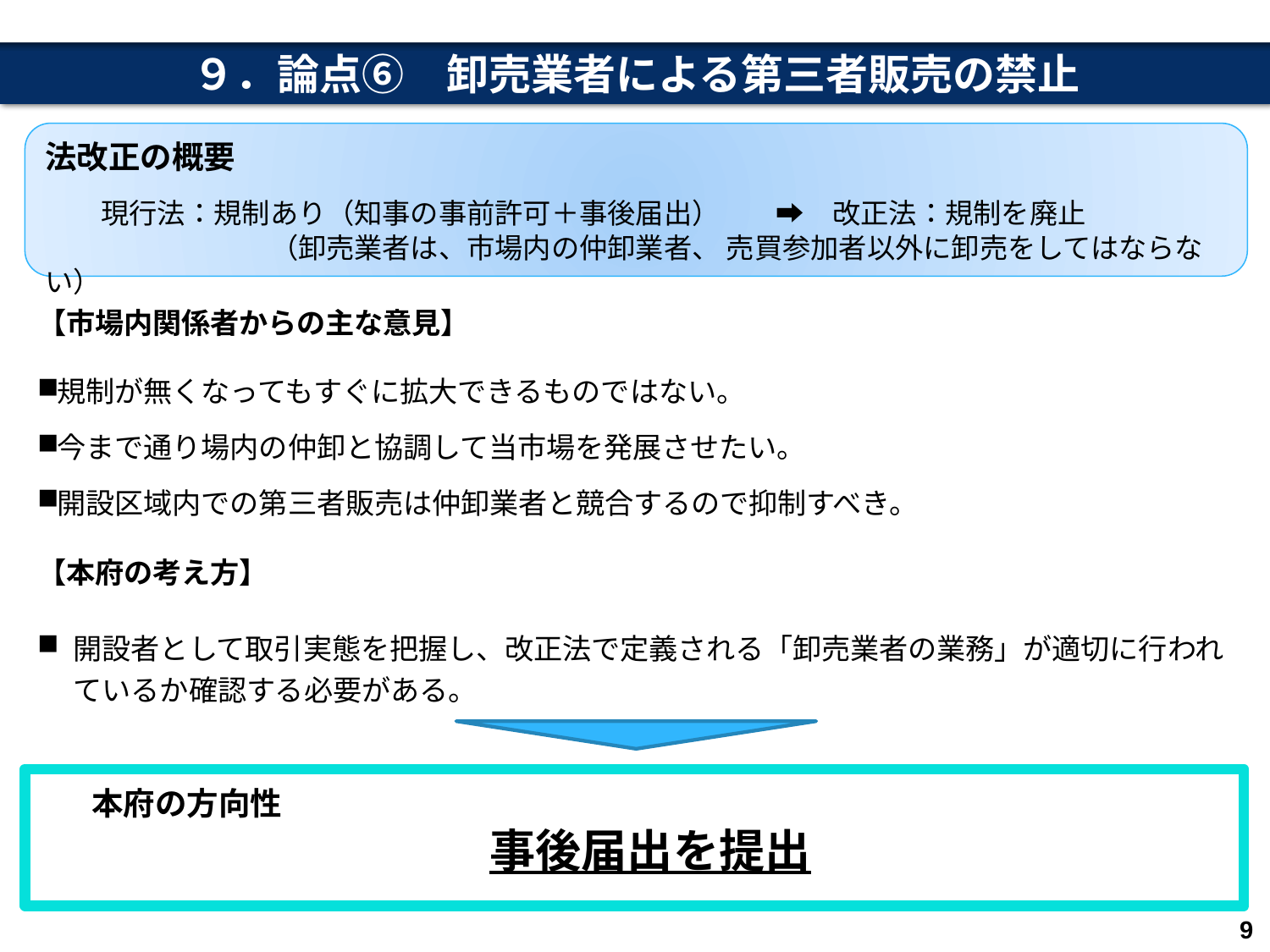

９．論点⑥　卸売業者による第三者販売の禁止
法改正の概要

　　現行法：規制あり（知事の事前許可＋事後届出）　　➡　改正法：規制を廃止
　　　　　　　　（卸売業者は、市場内の仲卸業者、 売買参加者以外に卸売をしてはならない）
【市場内関係者からの主な意見】

規制が無くなってもすぐに拡大できるものではない。

今まで通り場内の仲卸と協調して当市場を発展させたい。

開設区域内での第三者販売は仲卸業者と競合するので抑制すべき。

【本府の考え方】

開設者として取引実態を把握し、改正法で定義される「卸売業者の業務」が適切に行われているか確認する必要がある。

本府の方向性
事後届出を提出
9